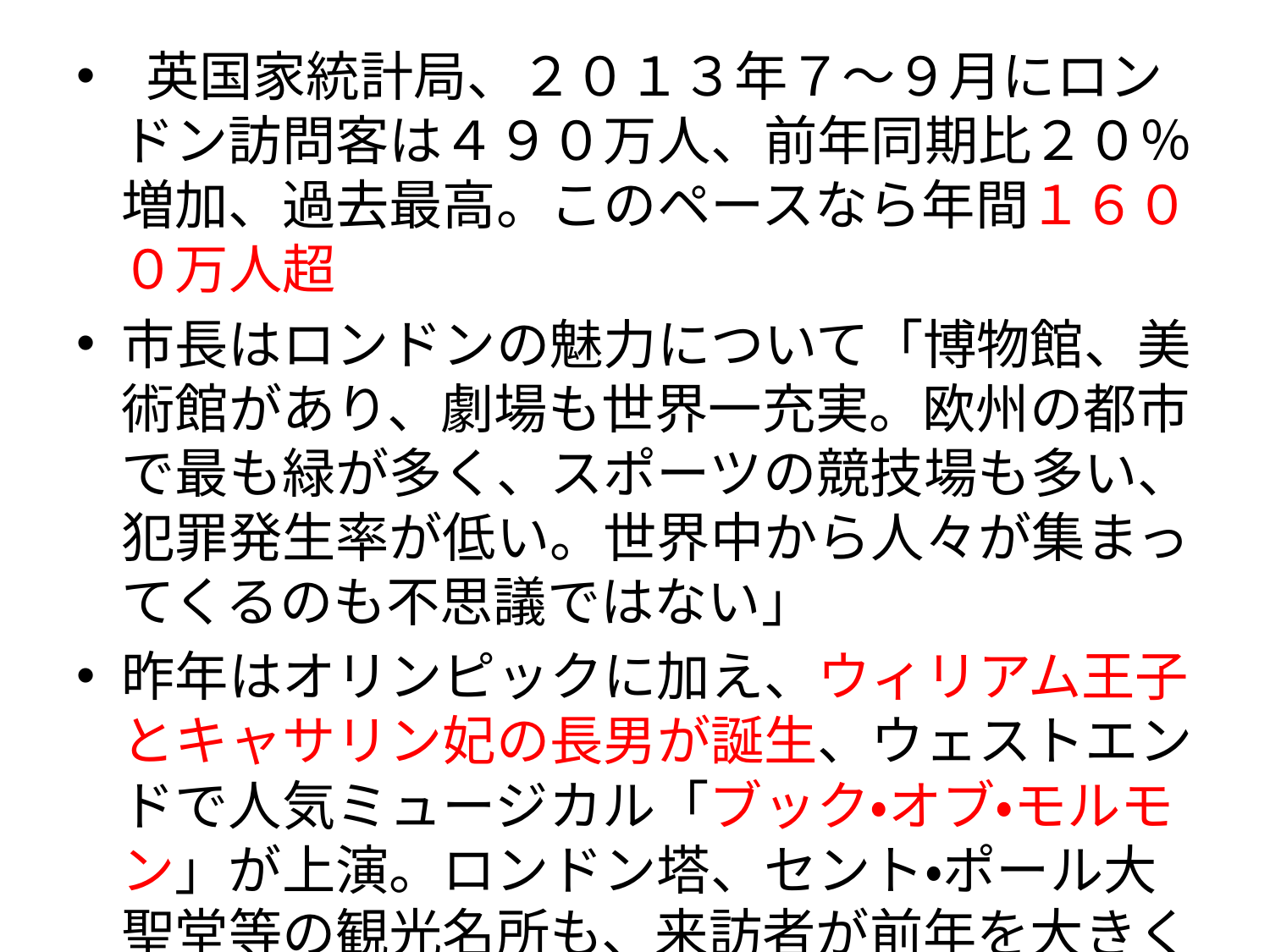

英国家統計局、２０１３年７～９月にロンドン訪問客は４９０万人、前年同期比２０％増加、過去最高。このペースなら年間１６００万人超
市長はロンドンの魅力について「博物館、美術館があり、劇場も世界一充実。欧州の都市で最も緑が多く、スポーツの競技場も多い、犯罪発生率が低い。世界中から人々が集まってくるのも不思議ではない」
昨年はオリンピックに加え、ウィリアム王子とキャサリン妃の長男が誕生、ウェストエンドで人気ミュージカル「ブック・オブ・モルモン」が上演。ロンドン塔、セント・ポール大聖堂等の観光名所も、来訪者が前年を大きく上回